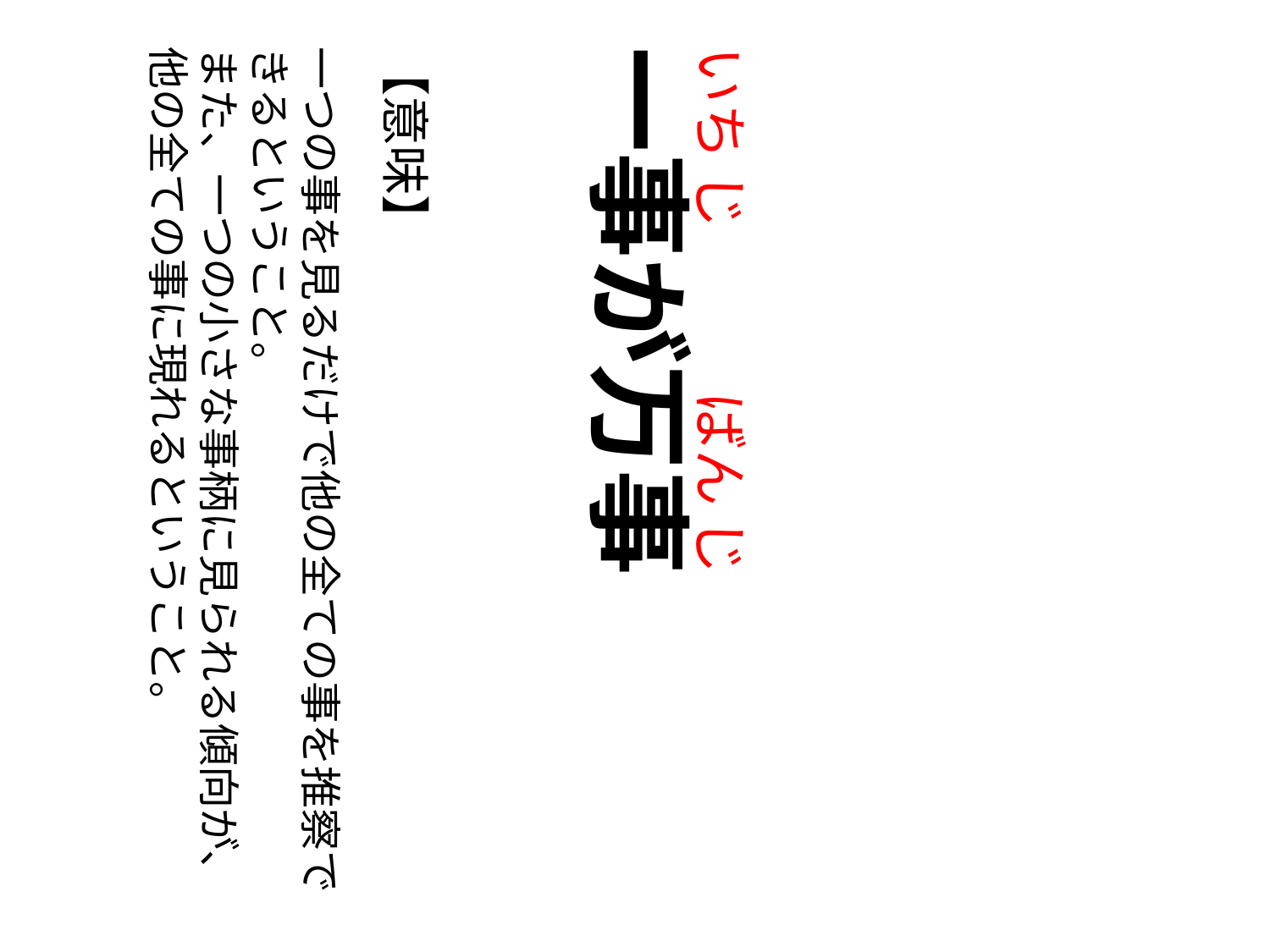

【意味】

一つの事を見るだけで他の全ての事を推察できるということ。
また、一つの小さな事柄に見られる傾向が、他の全ての事に現れるということ。
いち じ　　    ばん じ
一事が万事